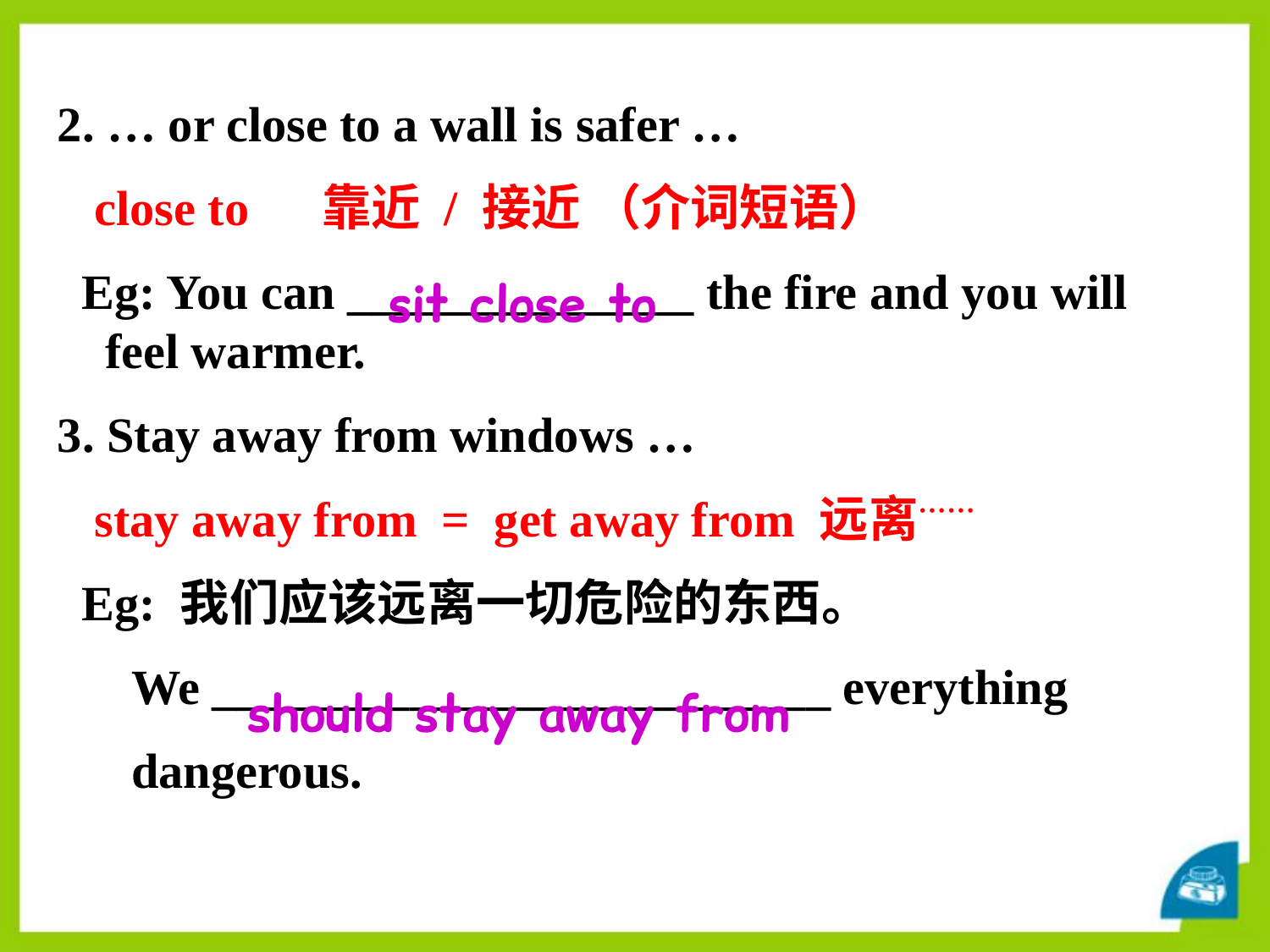

2. … or close to a wall is safer …
   close to     靠近 / 接近 （介词短语）
  Eg: You can ______________ the fire and you will feel warmer.
3. Stay away from windows …
   stay away from  =  get away from 远离……
  Eg: 我们应该远离一切危险的东西。
      We _________________________ everything
      dangerous.
sit close to
should stay away from